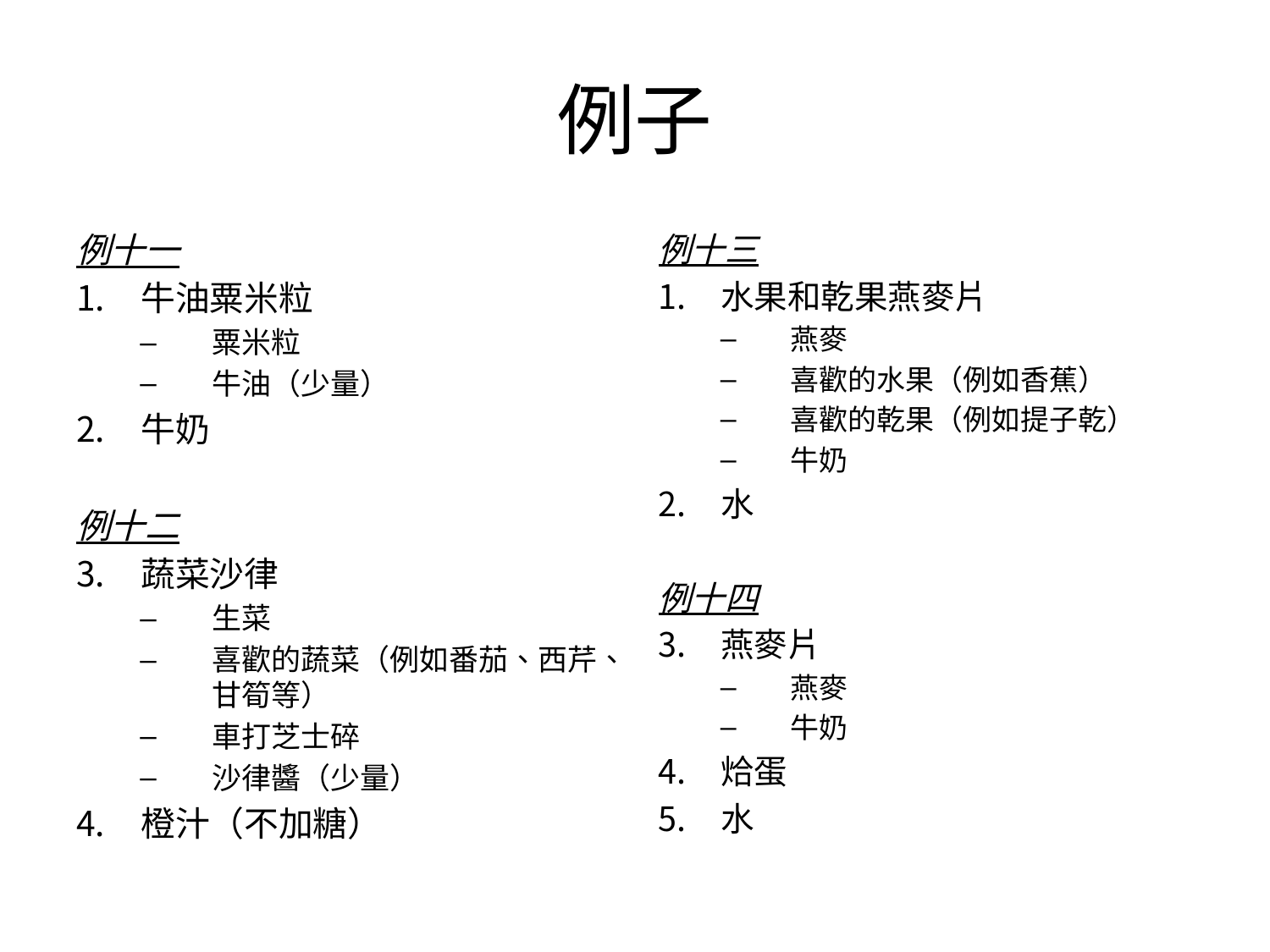

# 例子
例十一
牛油粟米粒
粟米粒
牛油（少量）
牛奶

例十二
蔬菜沙律
生菜
喜歡的蔬菜（例如番茄、西芹、甘筍等）
車打芝士碎
沙律醬（少量）
橙汁（不加糖）

例十三
水果和乾果燕麥片
燕麥
喜歡的水果（例如香蕉）
喜歡的乾果（例如提子乾）
牛奶
水

例十四
燕麥片
燕麥
牛奶
烚蛋
水